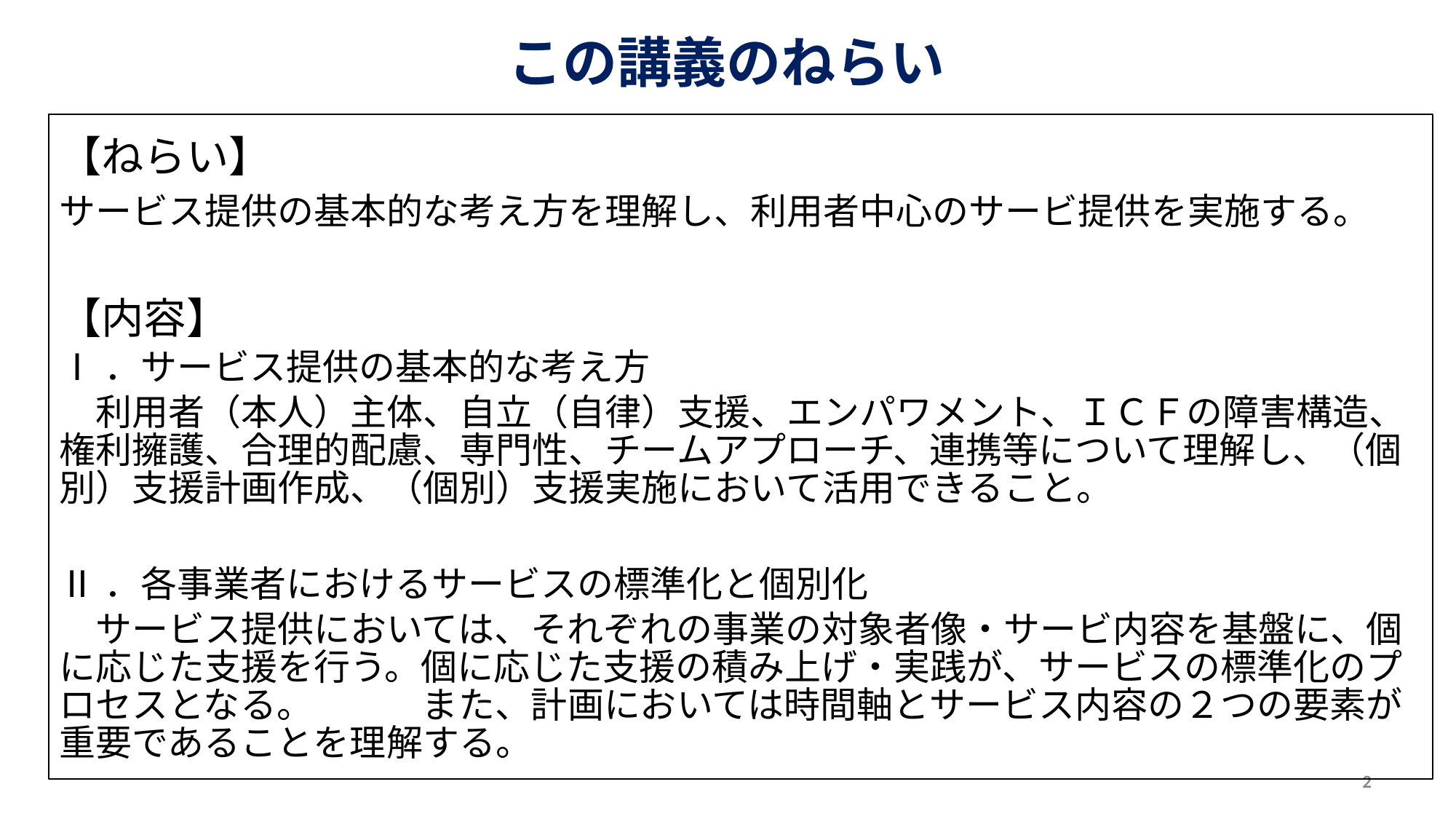

# この講義のねらい
【ねらい】
サービス提供の基本的な考え方を理解し、利用者中心のサービ提供を実施する。

【内容】
Ⅰ．サービス提供の基本的な考え方
　利用者（本人）主体、自立（自律）支援、エンパワメント、ＩＣＦの障害構造、権利擁護、合理的配慮、専門性、チームアプローチ、連携等について理解し、（個別）支援計画作成、（個別）支援実施において活用できること。

Ⅱ．各事業者におけるサービスの標準化と個別化
　サービス提供においては、それぞれの事業の対象者像・サービ内容を基盤に、個に応じた支援を行う。個に応じた支援の積み上げ・実践が、サービスの標準化のプロセスとなる。　　　また、計画においては時間軸とサービス内容の２つの要素が重要であることを理解する。

2